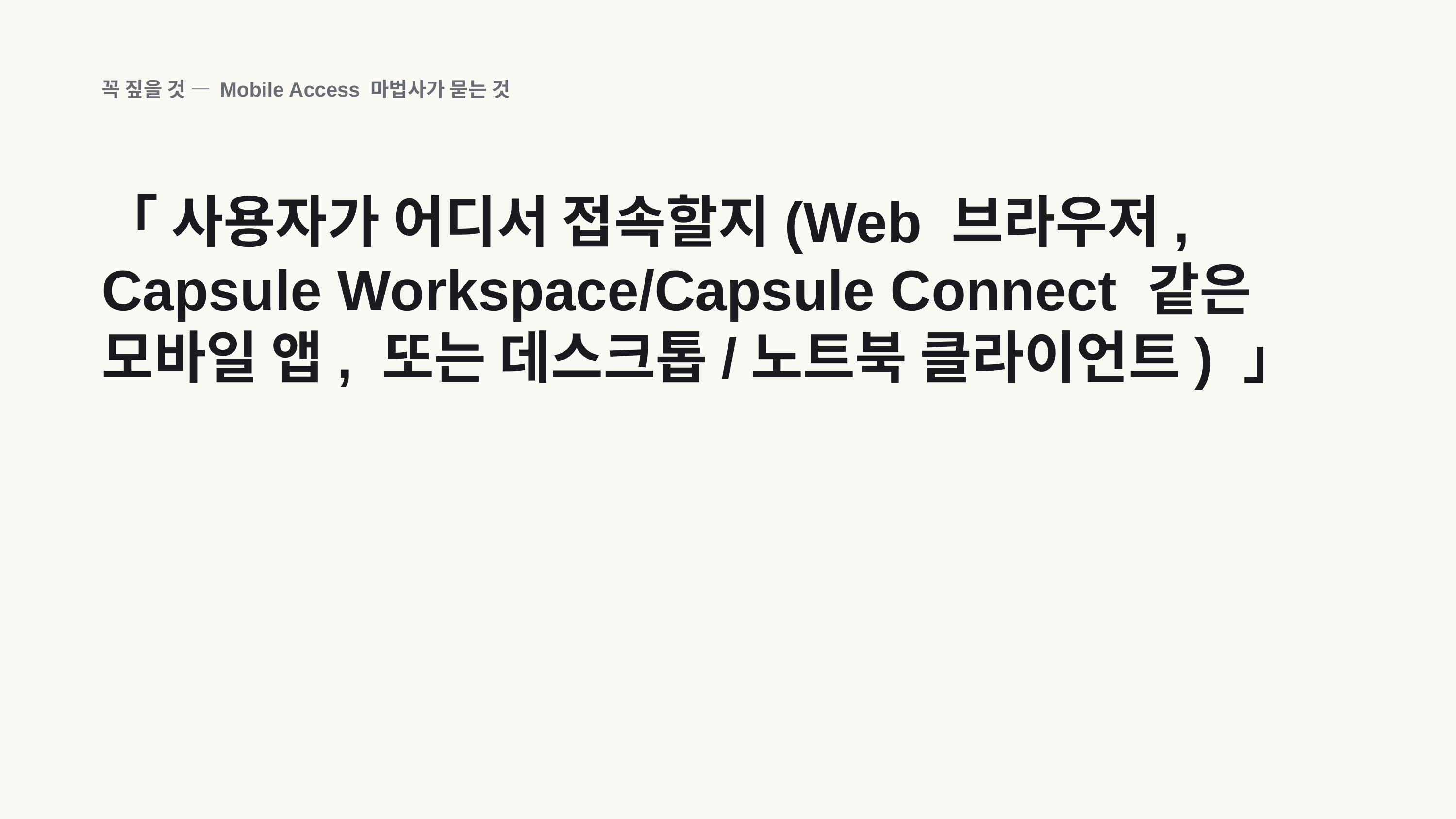

꼭 짚을 것 — Mobile Access 마법사가 묻는 것
「 사용자가 어디서 접속할지(Web 브라우저, Capsule Workspace/Capsule Connect 같은 모바일 앱, 또는 데스크톱/노트북 클라이언트) 」